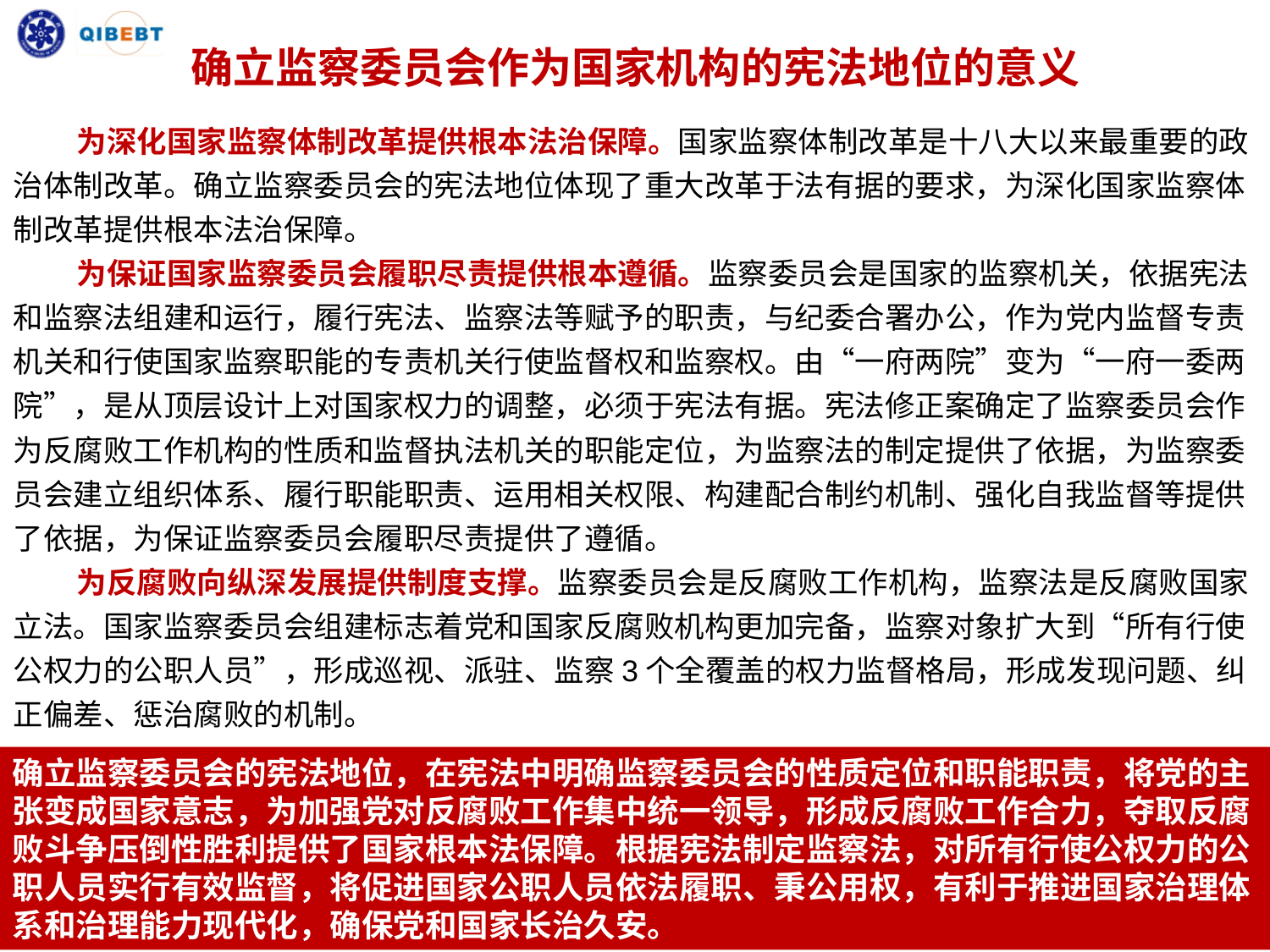

确立监察委员会作为国家机构的宪法地位的意义
为深化国家监察体制改革提供根本法治保障。国家监察体制改革是十八大以来最重要的政治体制改革。确立监察委员会的宪法地位体现了重大改革于法有据的要求，为深化国家监察体制改革提供根本法治保障。
为保证国家监察委员会履职尽责提供根本遵循。监察委员会是国家的监察机关，依据宪法和监察法组建和运行，履行宪法、监察法等赋予的职责，与纪委合署办公，作为党内监督专责机关和行使国家监察职能的专责机关行使监督权和监察权。由“一府两院”变为“一府一委两院”，是从顶层设计上对国家权力的调整，必须于宪法有据。宪法修正案确定了监察委员会作为反腐败工作机构的性质和监督执法机关的职能定位，为监察法的制定提供了依据，为监察委员会建立组织体系、履行职能职责、运用相关权限、构建配合制约机制、强化自我监督等提供了依据，为保证监察委员会履职尽责提供了遵循。
为反腐败向纵深发展提供制度支撑。监察委员会是反腐败工作机构，监察法是反腐败国家立法。国家监察委员会组建标志着党和国家反腐败机构更加完备，监察对象扩大到“所有行使公权力的公职人员”，形成巡视、派驻、监察3个全覆盖的权力监督格局，形成发现问题、纠正偏差、惩治腐败的机制。
确立监察委员会的宪法地位，在宪法中明确监察委员会的性质定位和职能职责，将党的主张变成国家意志，为加强党对反腐败工作集中统一领导，形成反腐败工作合力，夺取反腐败斗争压倒性胜利提供了国家根本法保障。根据宪法制定监察法，对所有行使公权力的公职人员实行有效监督，将促进国家公职人员依法履职、秉公用权，有利于推进国家治理体系和治理能力现代化，确保党和国家长治久安。